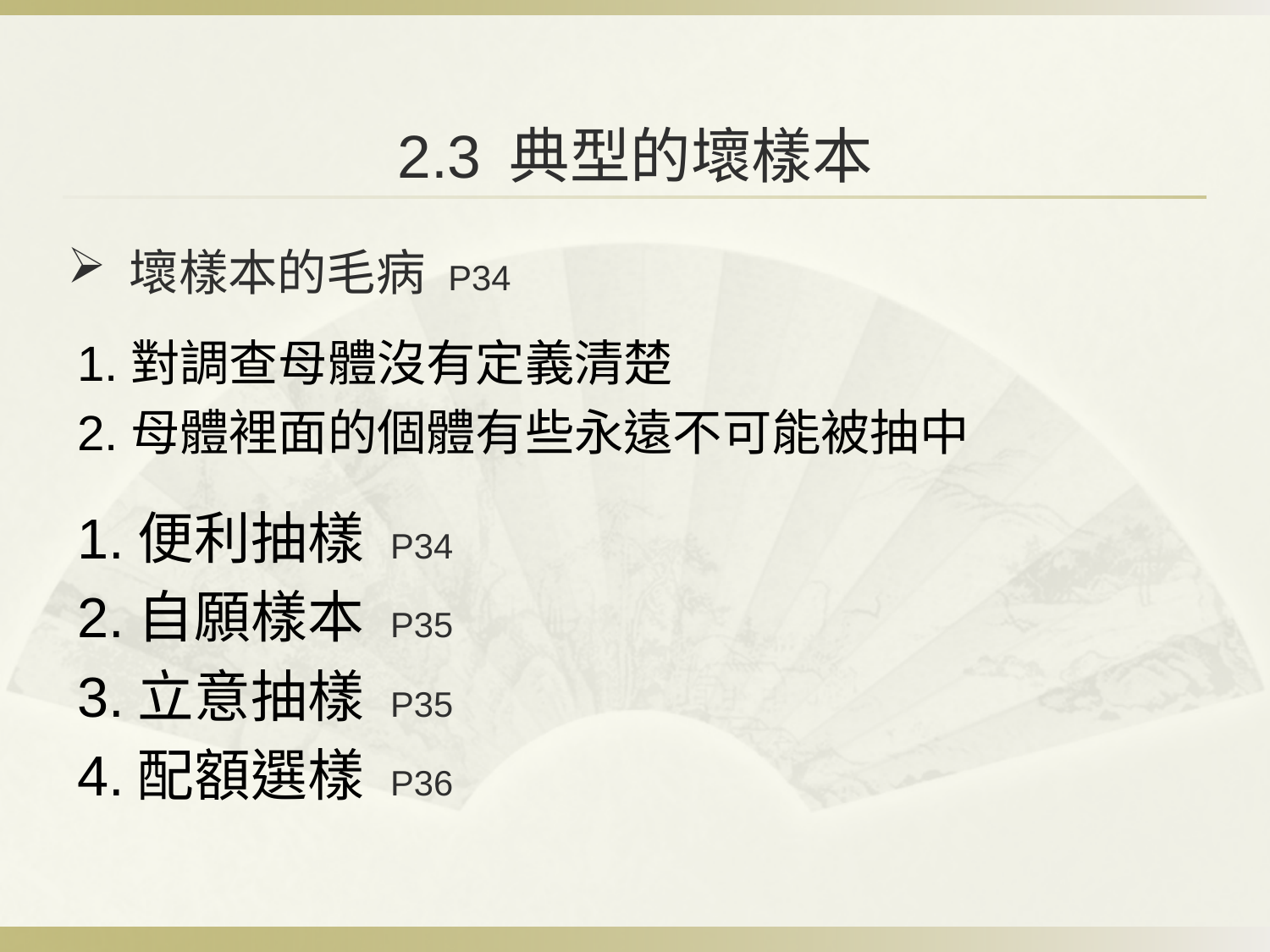

# 2.3 典型的壞樣本
 壞樣本的毛病 P34
1.對調查母體沒有定義清楚
2.母體裡面的個體有些永遠不可能被抽中
1.便利抽樣 P34
2.自願樣本 P35
3.立意抽樣 P35
4.配額選樣 P36